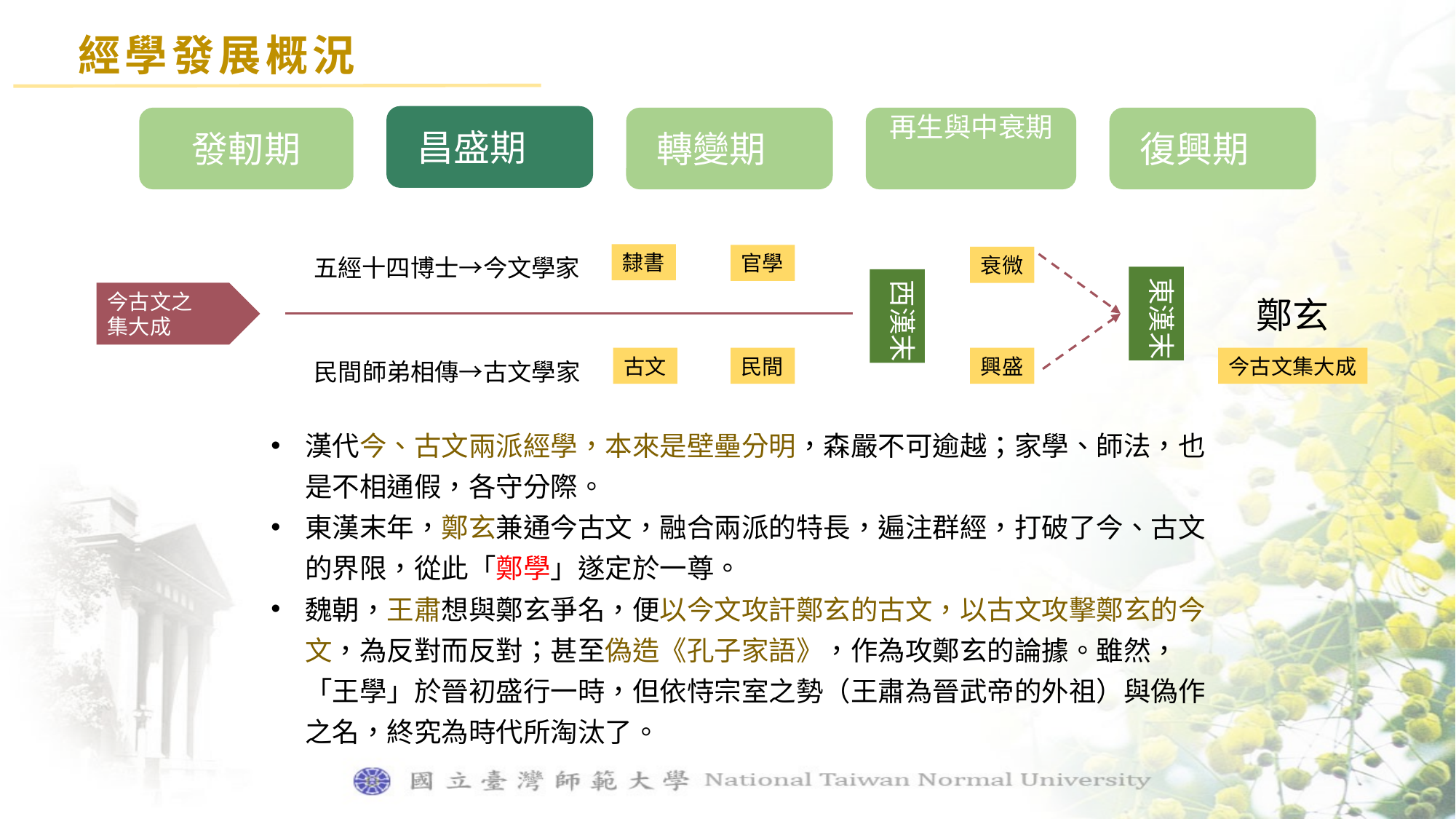

經學發展概況
昌盛期
發軔期
轉變期
再生與中衰期
復興期
五經十四博士→今文學家
隸書
官學
衰微
西漢末
今古文之
集大成
民間師弟相傳→古文學家
古文
民間
興盛
東漢末
鄭玄
今古文集大成
漢代今、古文兩派經學，本來是壁壘分明，森嚴不可逾越；家學、師法，也是不相通假，各守分際。
東漢末年，鄭玄兼通今古文，融合兩派的特長，遍注群經，打破了今、古文的界限，從此「鄭學」遂定於一尊。
魏朝，王肅想與鄭玄爭名，便以今文攻訐鄭玄的古文，以古文攻擊鄭玄的今文，為反對而反對；甚至偽造《孔子家語》，作為攻鄭玄的論據。雖然，「王學」於晉初盛行一時，但依恃宗室之勢（王肅為晉武帝的外祖）與偽作之名，終究為時代所淘汰了。